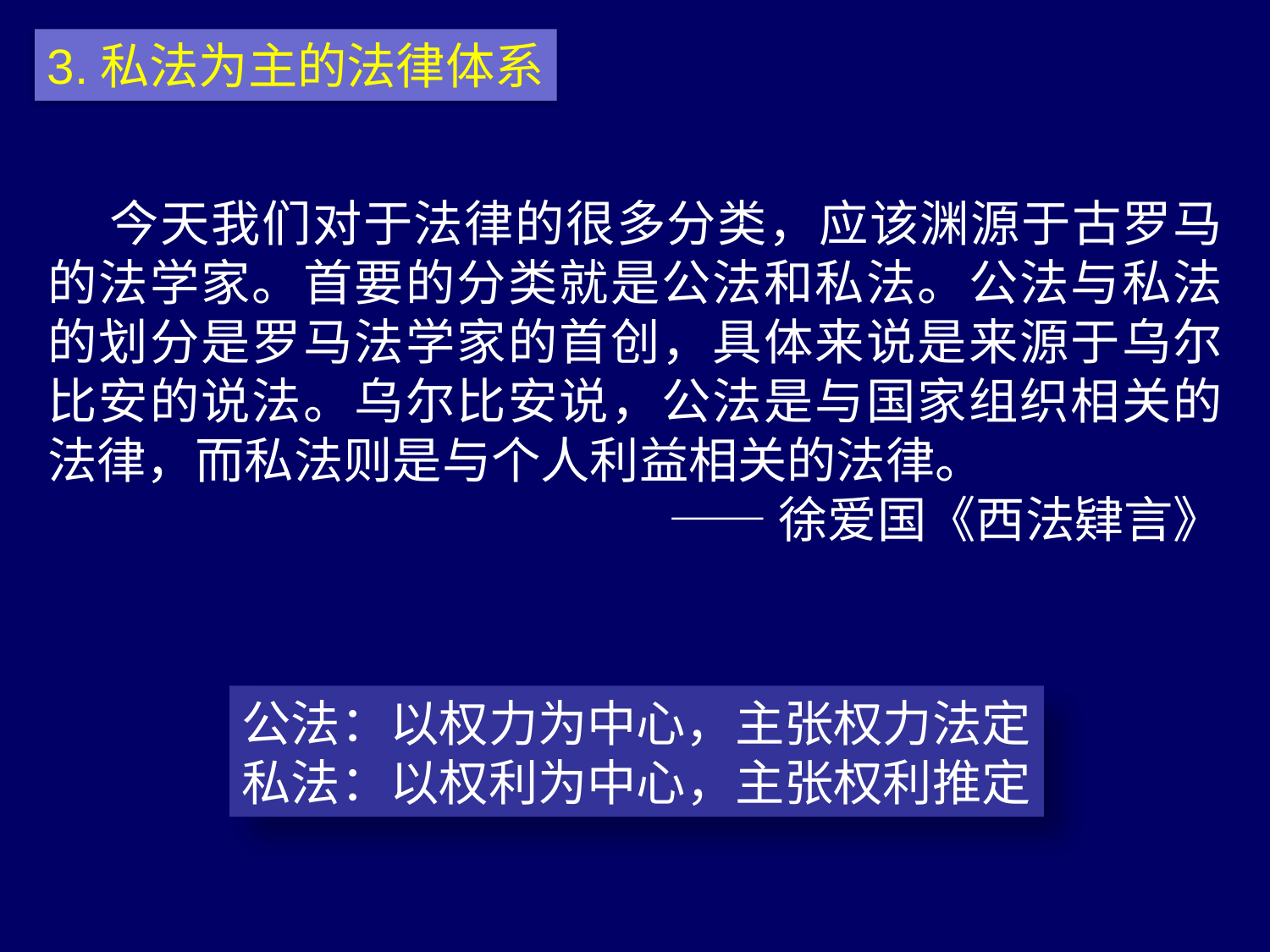

3.私法为主的法律体系
    今天我们对于法律的很多分类，应该渊源于古罗马的法学家。首要的分类就是公法和私法。公法与私法的划分是罗马法学家的首创，具体来说是来源于乌尔比安的说法。乌尔比安说，公法是与国家组织相关的法律，而私法则是与个人利益相关的法律。
——徐爱国《西法肄言》
公法：以权力为中心，主张权力法定
私法：以权利为中心，主张权利推定